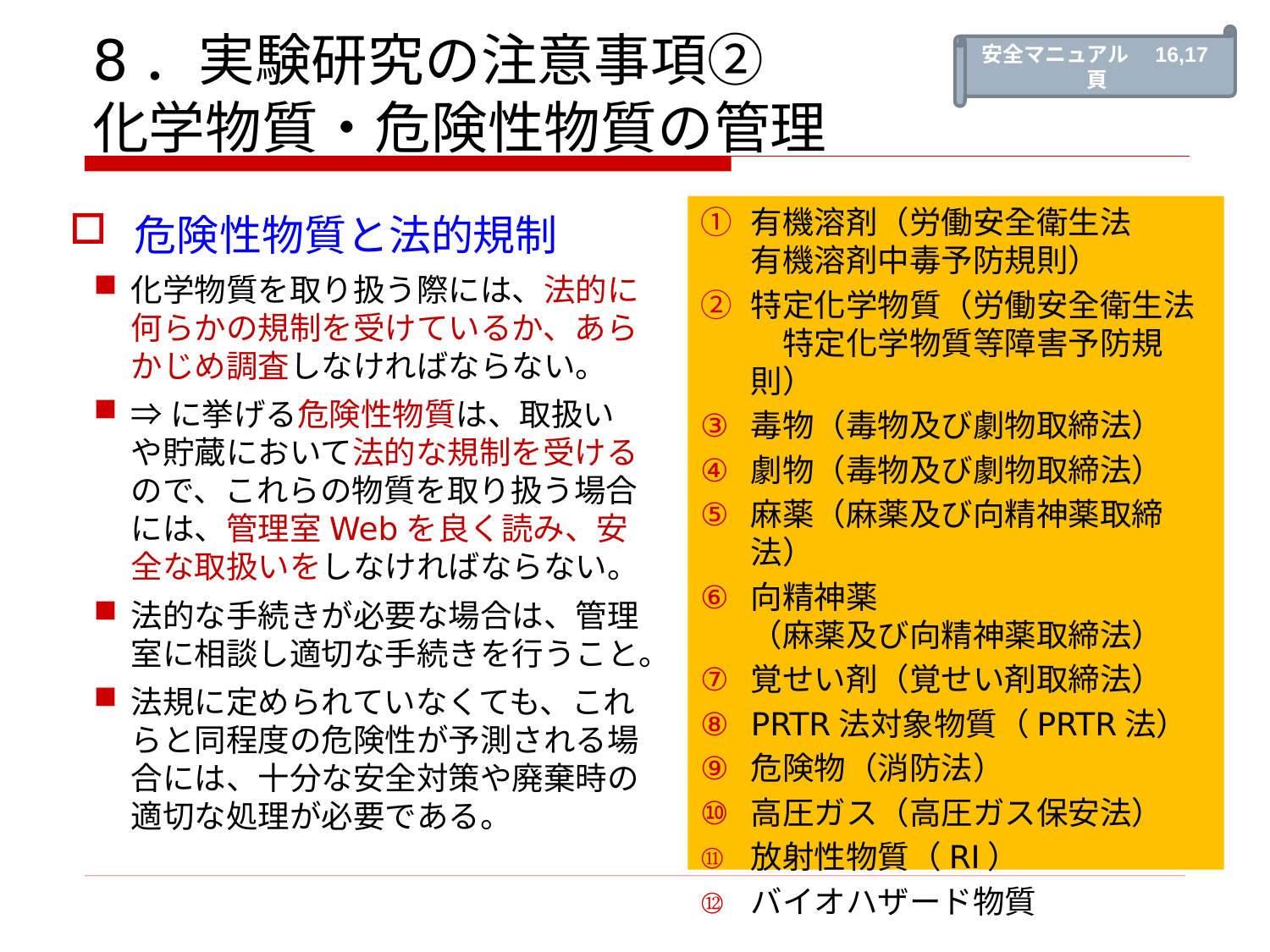

安全マニュアル　16,17頁
# 8．実験研究の注意事項② 化学物質・危険性物質の管理
①	有機溶剤（労働安全衛生法
有機溶剤中毒予防規則）
②	特定化学物質（労働安全衛生法　特定化学物質等障害予防規則）
毒物（毒物及び劇物取締法）
劇物（毒物及び劇物取締法）
麻薬（麻薬及び向精神薬取締法）
向精神薬
（麻薬及び向精神薬取締法）
覚せい剤（覚せい剤取締法）
PRTR法対象物質（PRTR法）
危険物（消防法）
高圧ガス（高圧ガス保安法）
放射性物質（RI）
バイオハザード物質
危険性物質と法的規制
化学物質を取り扱う際には、法的に何らかの規制を受けているか、あらかじめ調査しなければならない。
⇒に挙げる危険性物質は、取扱いや貯蔵において法的な規制を受けるので、これらの物質を取り扱う場合には、管理室Webを良く読み、安全な取扱いをしなければならない。
法的な手続きが必要な場合は、管理室に相談し適切な手続きを行うこと。
法規に定められていなくても、これらと同程度の危険性が予測される場合には、十分な安全対策や廃棄時の適切な処理が必要である。